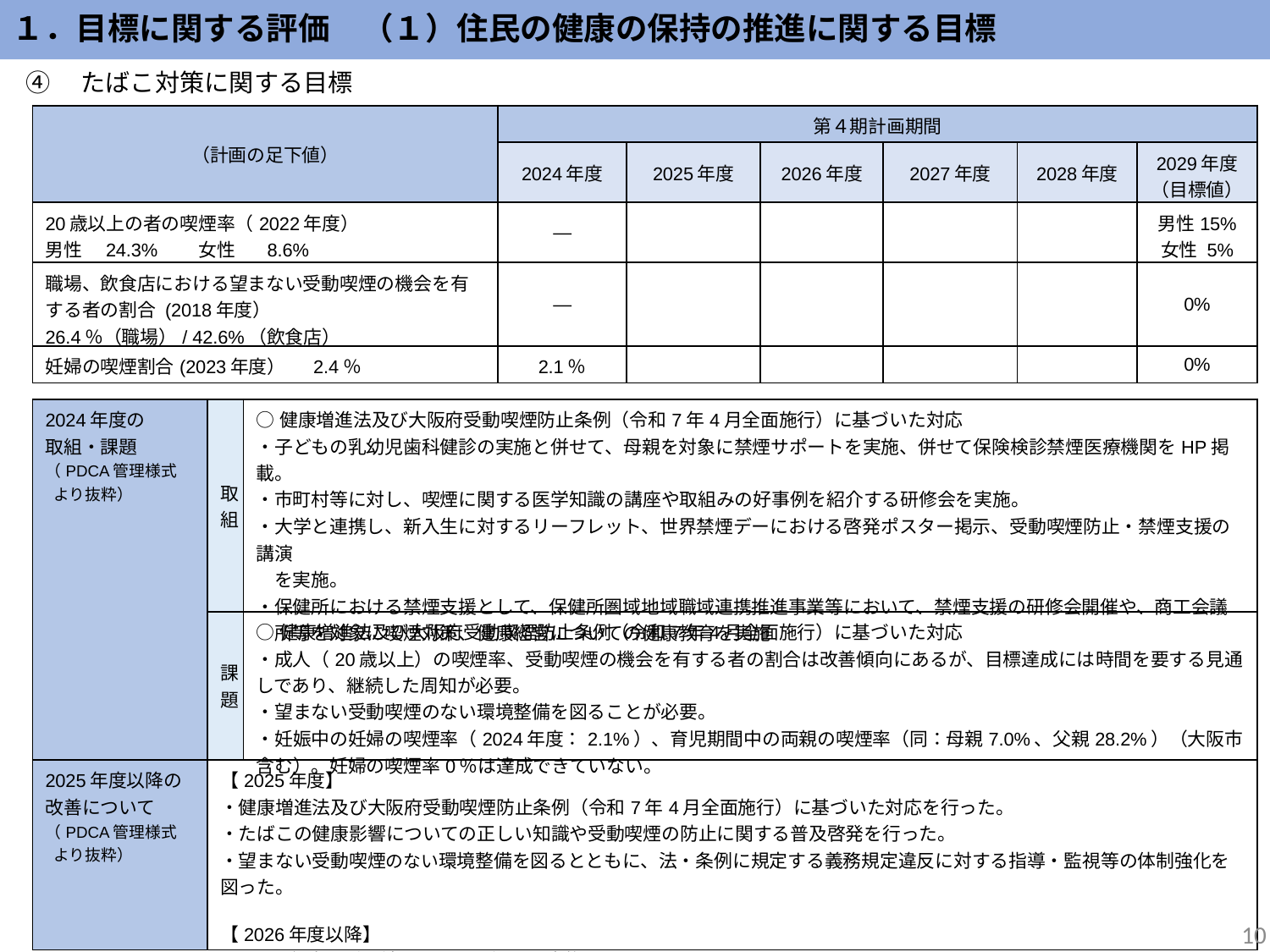

１．目標に関する評価　（１）住民の健康の保持の推進に関する目標
④　たばこ対策に関する目標
| （計画の足下値） | 第４期計画期間 |  |  |  |  |  |
| --- | --- | --- | --- | --- | --- | --- |
| 2023年度 （計画の足下値） | 2024年度 | 2025年度 | 2026年度 | 2027年度 | 2028年度 | 2029年度 （目標値） |
| 20歳以上の者の喫煙率（2022年度） 男性　24.3%　　女性 　 8.6% | ― |  |  |  |  | 男性15% 女性 5% |
| 職場、飲食店における望まない受動喫煙の機会を有する者の割合 (2018年度） 26.4％（職場）/ 42.6%（飲食店） | ― |  |  |  |  | 0% |
| 妊婦の喫煙割合(2023年度） 　2.4％ | 2.1％ |  |  |  |  | 0% |
| 2024年度の 取組・課題 （PDCA管理様式 より抜粋） | 取組 | ○健康増進法及び大阪府受動喫煙防止条例（令和7年4月全面施行）に基づいた対応 ・子どもの乳幼児歯科健診の実施と併せて、母親を対象に禁煙サポートを実施、併せて保険検診禁煙医療機関をHP掲載。 ・市町村等に対し、喫煙に関する医学知識の講座や取組みの好事例を紹介する研修会を実施。 ・大学と連携し、新入生に対するリーフレット、世界禁煙デーにおける啓発ポスター掲示、受動喫煙防止・禁煙支援の講演 　を実施。 ・保健所における禁煙支援として、保健所圏域地域職域連携推進事業等において、禁煙支援の研修会開催や、商工会議 　所等を対象に喫煙対策、健康経営についての健康教育を実施 |
| --- | --- | --- |
|  | 課題 | ○健康増進法及び大阪府受動喫煙防止条例（令和7年4月全面施行）に基づいた対応 ・成人（20歳以上）の喫煙率、受動喫煙の機会を有する者の割合は改善傾向にあるが、目標達成には時間を要する見通しであり、継続した周知が必要。 ・望まない受動喫煙のない環境整備を図ることが必要。 ・妊娠中の妊婦の喫煙率（2024年度：2.1%）、育児期間中の両親の喫煙率（同：母親7.0%、父親28.2%）（大阪市含む）。妊婦の喫煙率0％は達成できていない。 |
| 2025年度以降の改善について （PDCA管理様式 より抜粋） | 【2025年度】 ・健康増進法及び大阪府受動喫煙防止条例（令和7年4月全面施行）に基づいた対応を行った。 ・たばこの健康影響についての正しい知識や受動喫煙の防止に関する普及啓発を行った。 ・望まない受動喫煙のない環境整備を図るとともに、法・条例に規定する義務規定違反に対する指導・監視等の体制強化を図った。 【2026年度以降】 ・2025年度に引き続き上記取り組みを実施 |  |
10